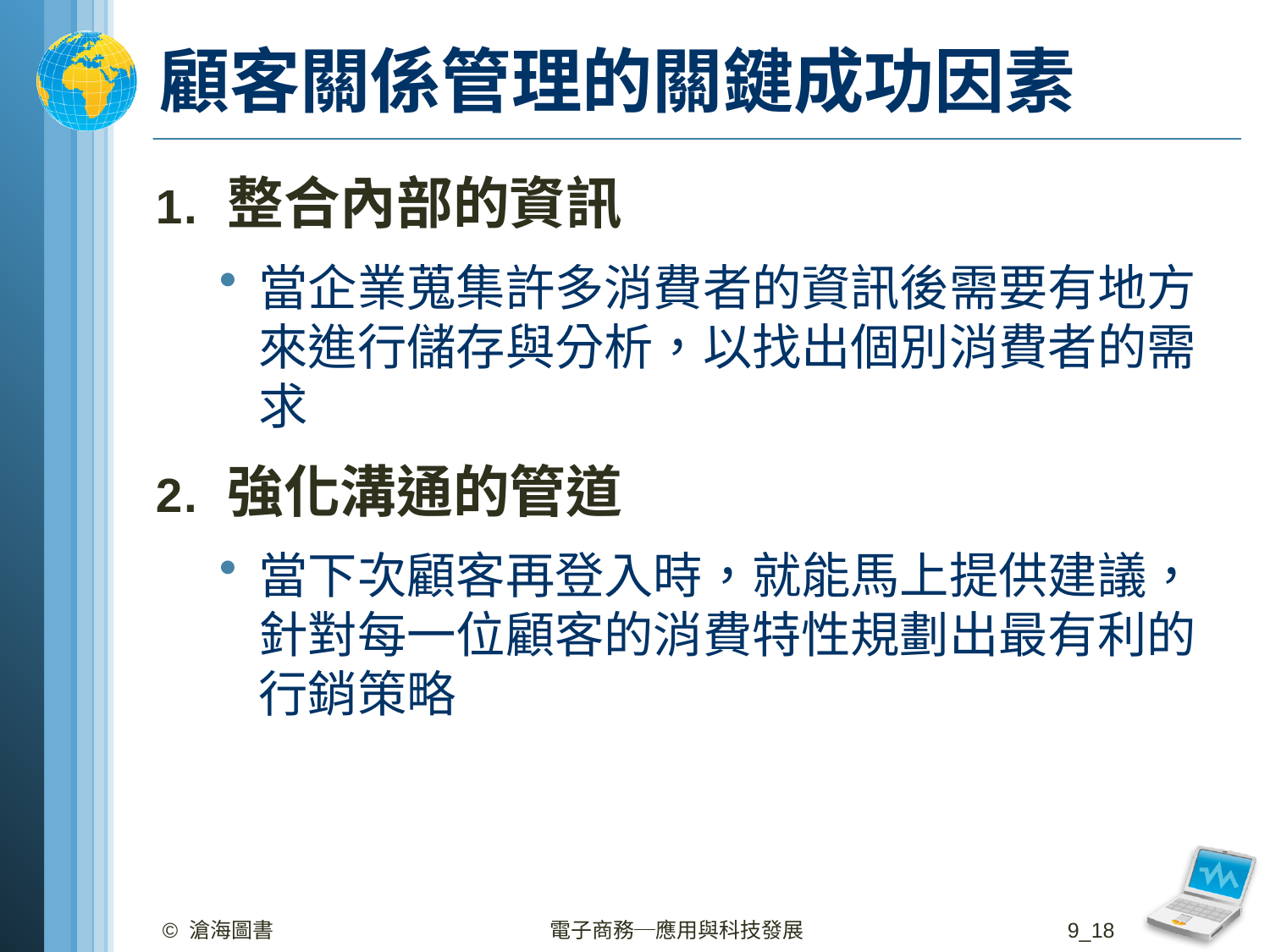

# 顧客關係管理的關鍵成功因素
整合內部的資訊
當企業蒐集許多消費者的資訊後需要有地方來進行儲存與分析，以找出個別消費者的需求
強化溝通的管道
當下次顧客再登入時，就能馬上提供建議，針對每一位顧客的消費特性規劃出最有利的行銷策略
© 滄海圖書
電子商務─應用與科技發展
9_18